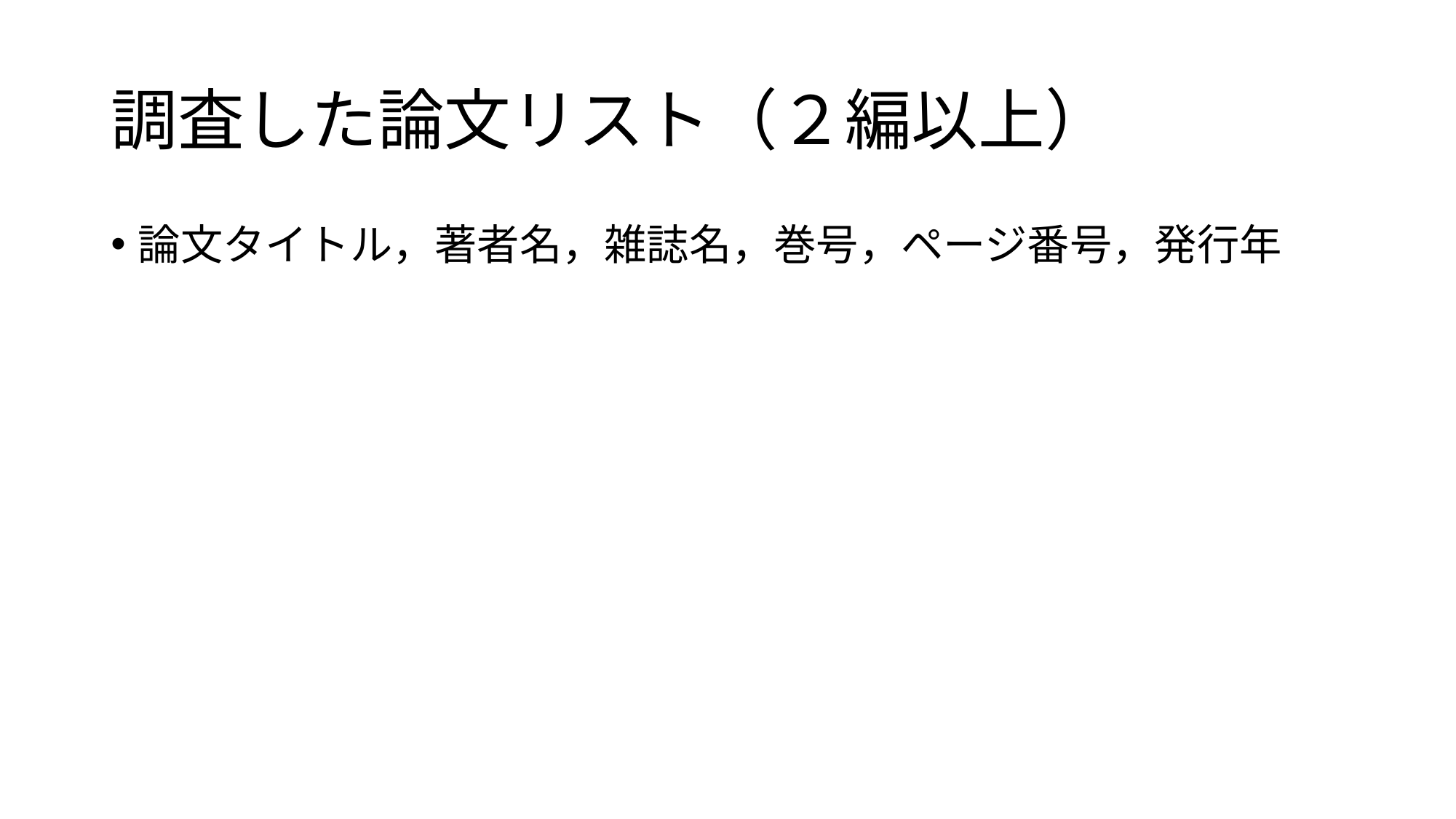

# 調査した論文リスト（２編以上）
論文タイトル，著者名，雑誌名，巻号，ページ番号，発行年